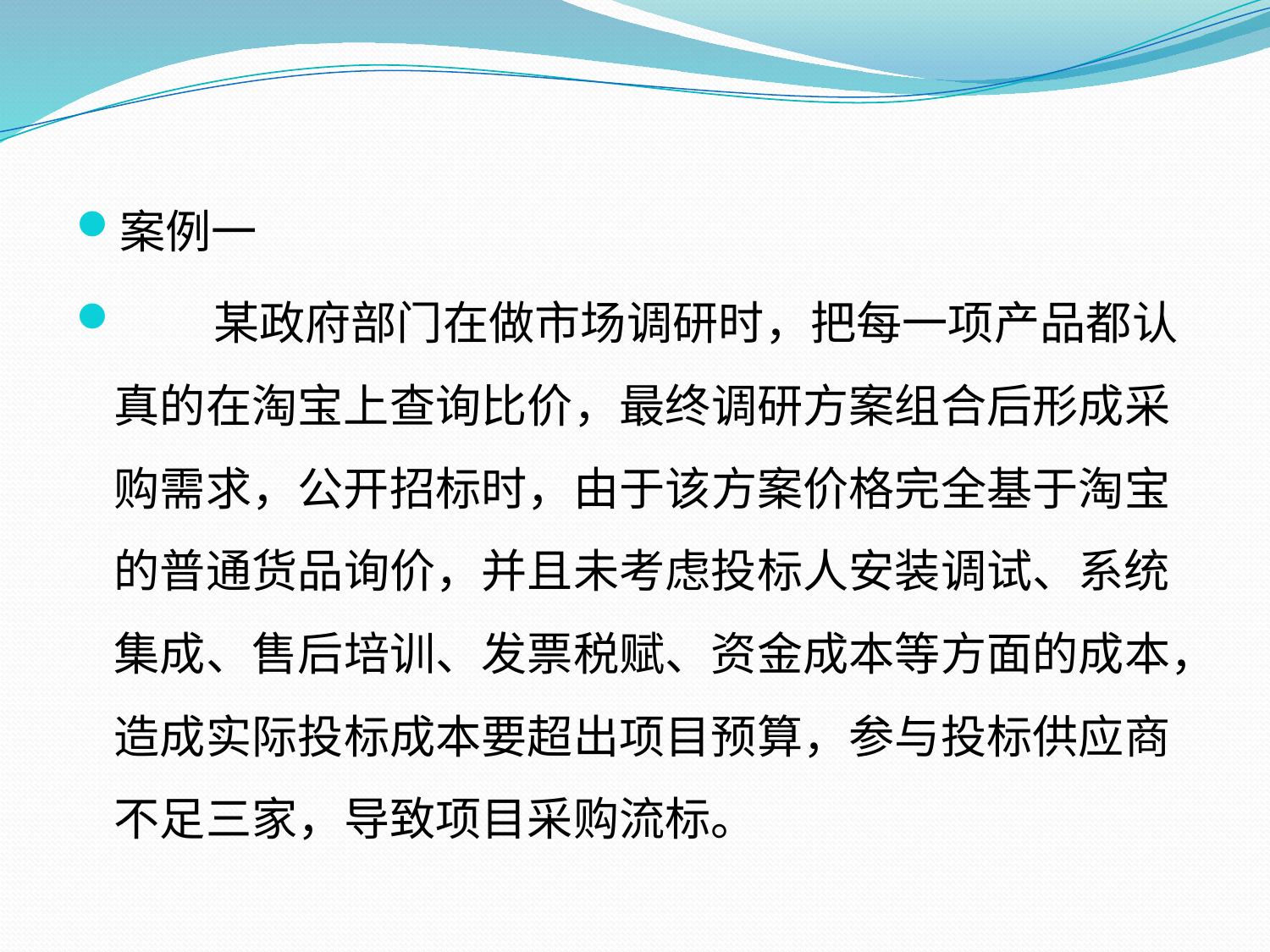

#
案例一
        某政府部门在做市场调研时，把每一项产品都认真的在淘宝上查询比价，最终调研方案组合后形成采购需求，公开招标时，由于该方案价格完全基于淘宝的普通货品询价，并且未考虑投标人安装调试、系统集成、售后培训、发票税赋、资金成本等方面的成本，造成实际投标成本要超出项目预算，参与投标供应商不足三家，导致项目采购流标。